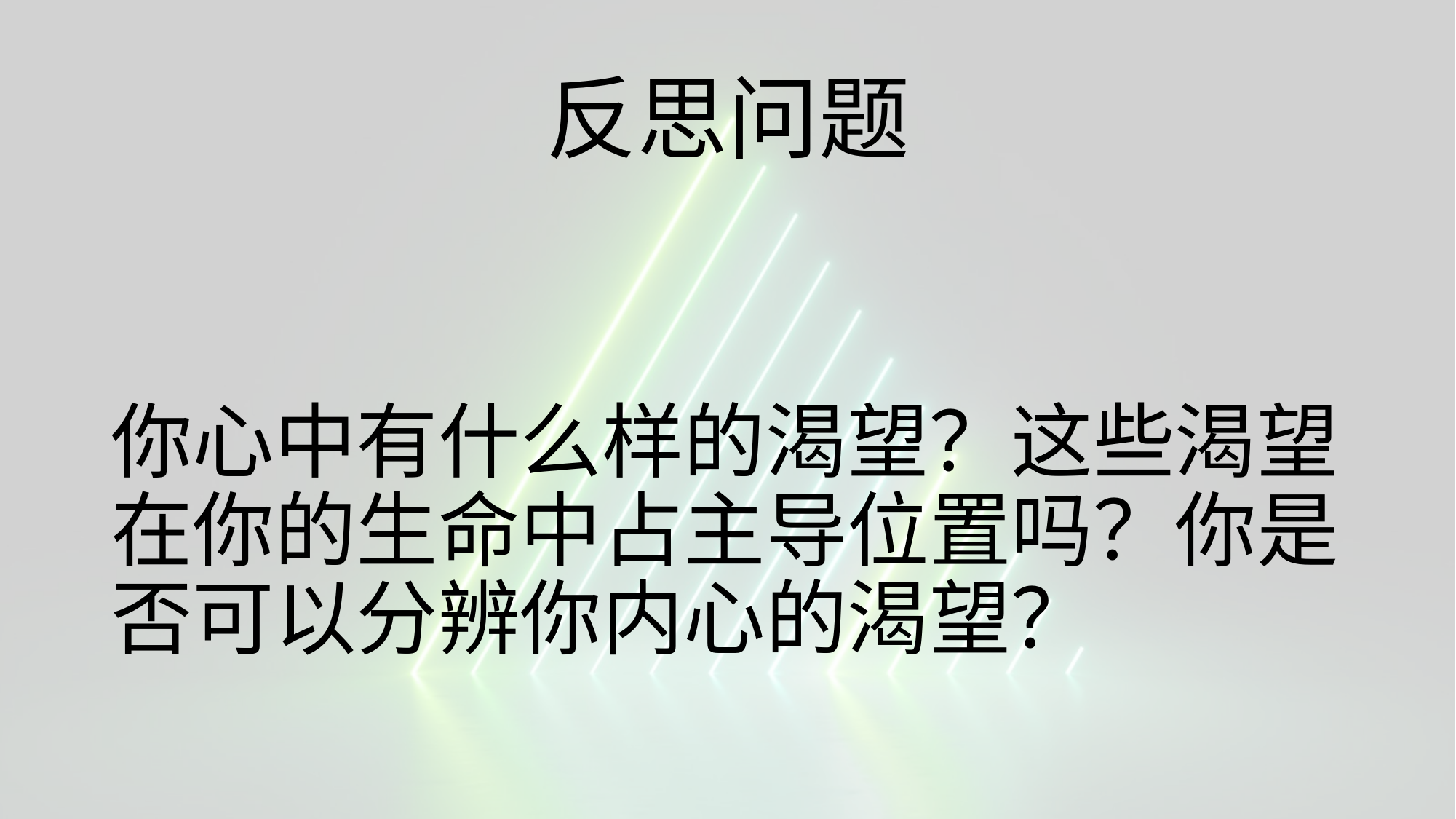

# 反思问题
你心中有什么样的渴望？这些渴望在你的生命中占主导位置吗？你是否可以分辨你内心的渴望？